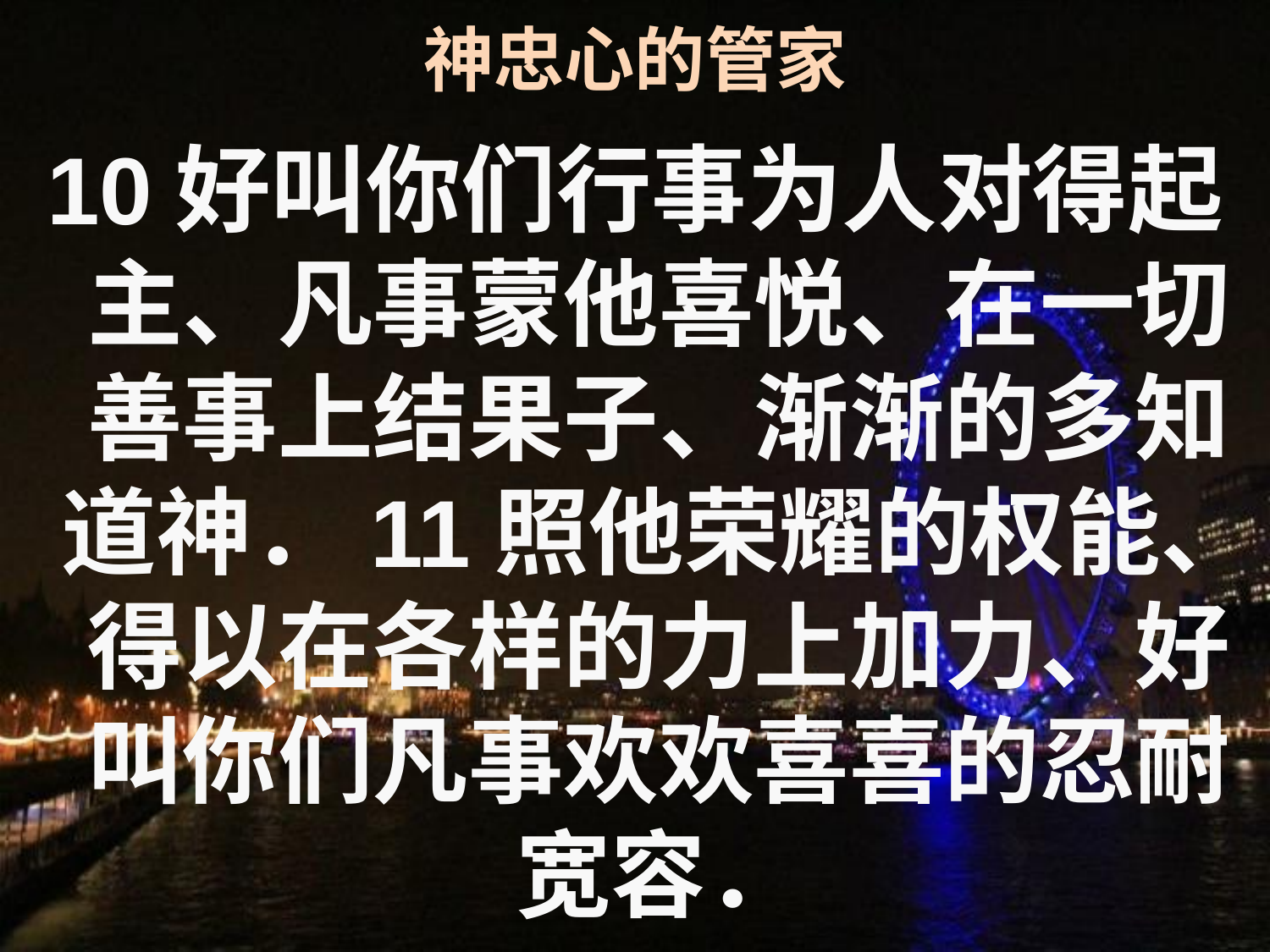

神忠心的管家
10好叫你们行事为人对得起主、凡事蒙他喜悦、在一切善事上结果子、渐渐的多知道神．11照他荣耀的权能、得以在各样的力上加力、好叫你们凡事欢欢喜喜的忍耐宽容．